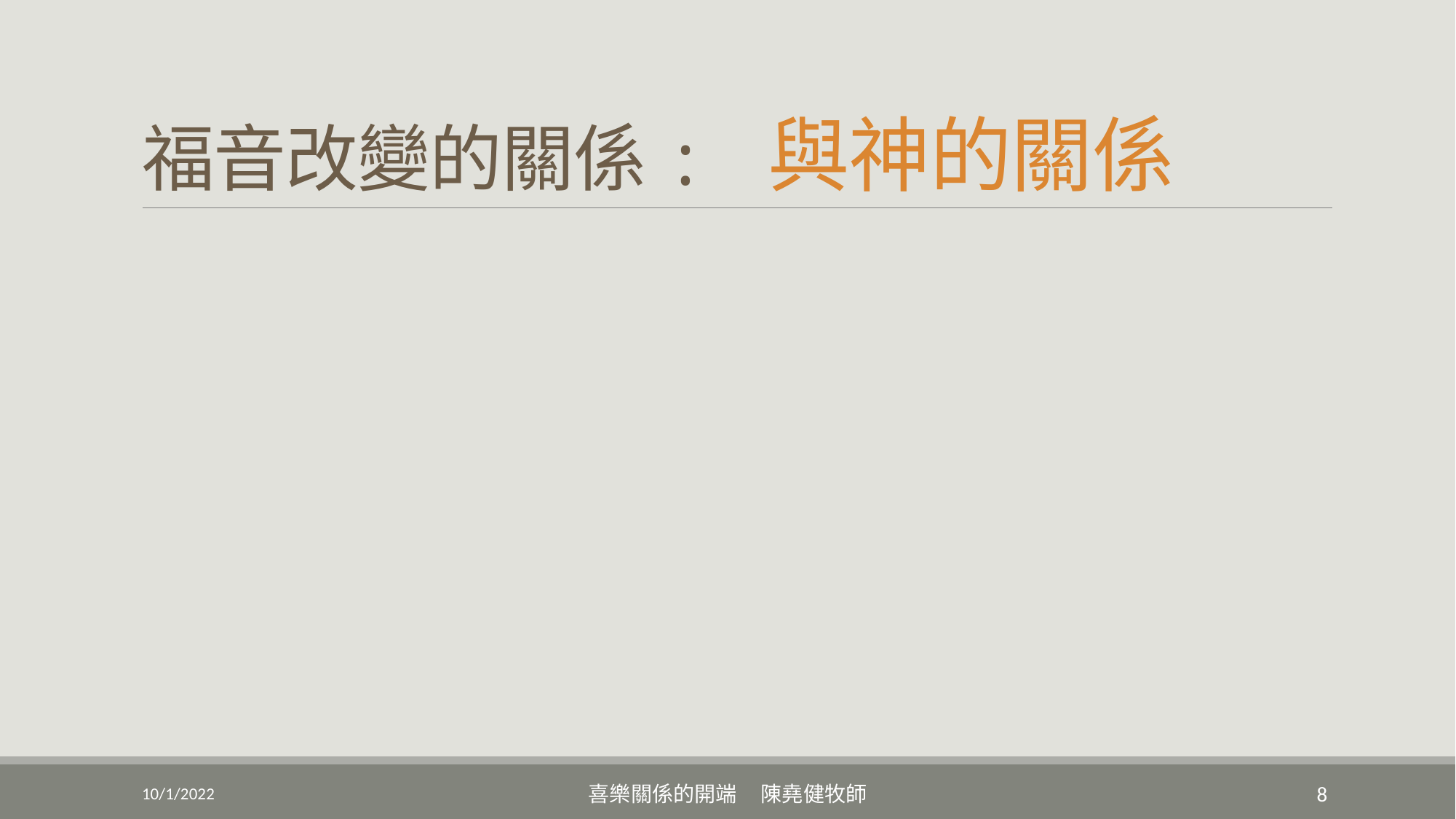

# 福音改變的關係: 與神的關係

10/1/2022
喜樂關係的開端     陳堯健牧師
8